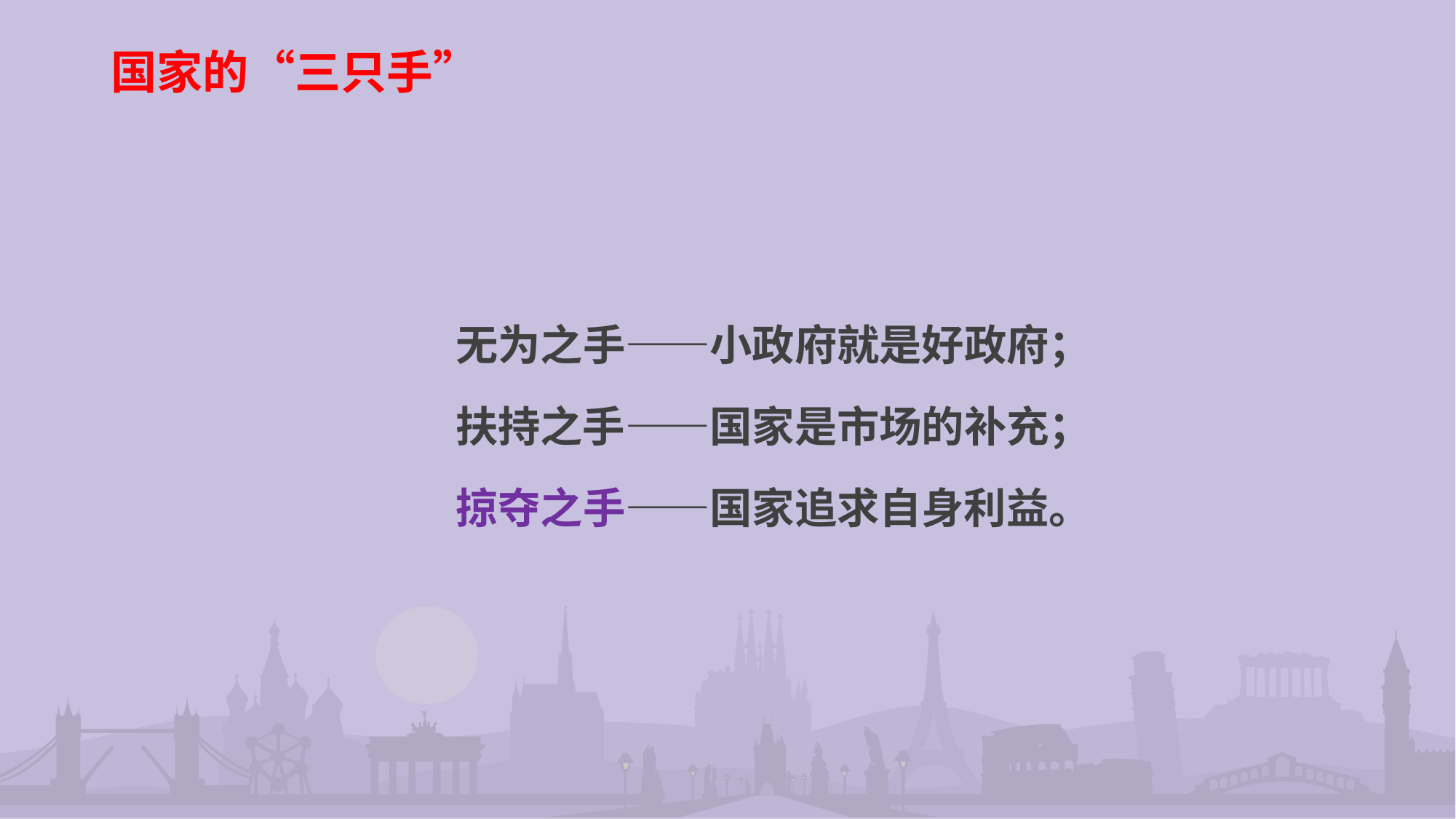

# 国家的“三只手”

无为之手——小政府就是好政府；
扶持之手——国家是市场的补充；
掠夺之手——国家追求自身利益。